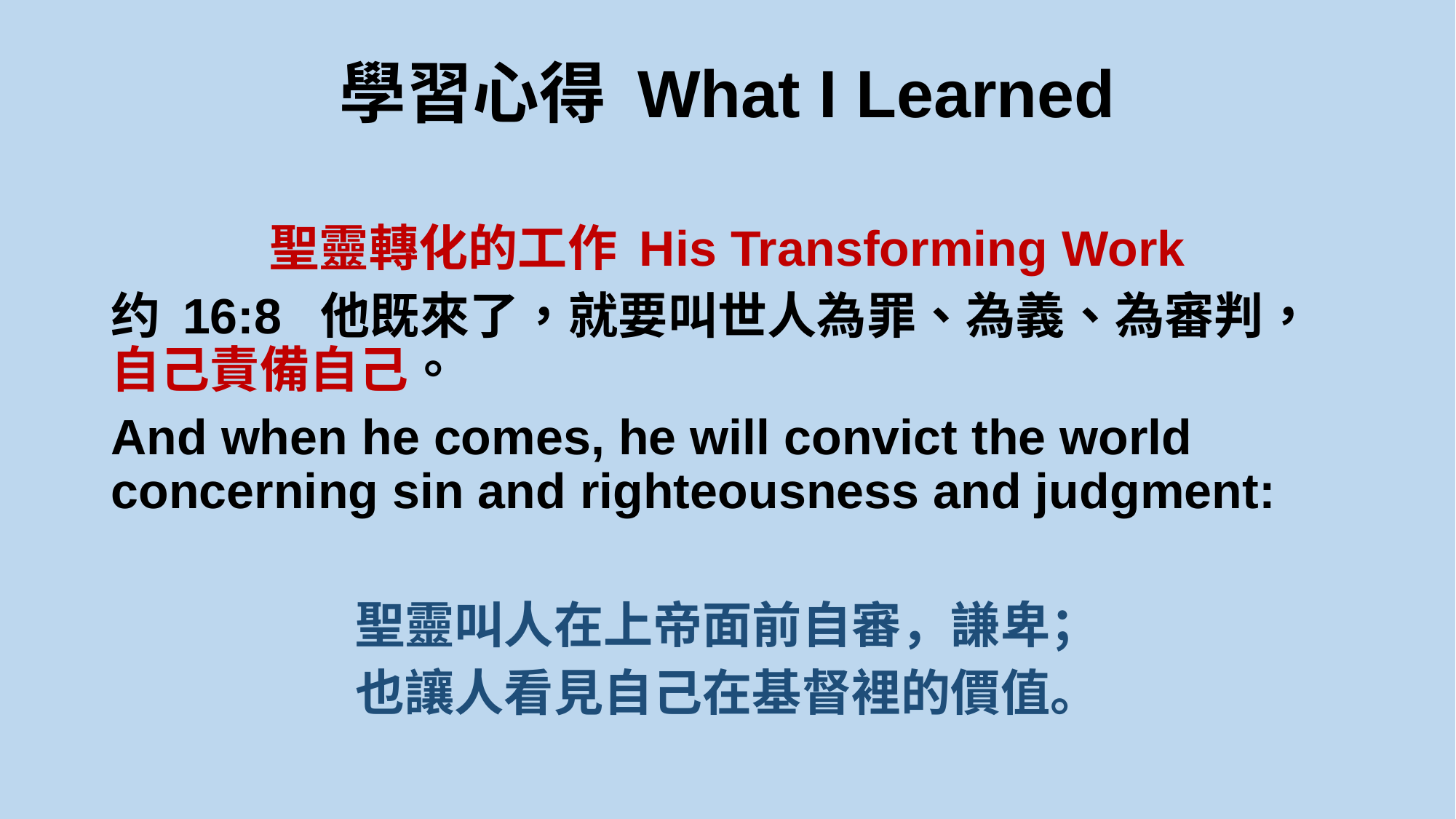

# 學習心得 What I Learned
聖靈轉化的工作 His Transforming Work
约 16:8  他既來了，就要叫世人為罪、為義、為審判，自己責備自己。
And when he comes, he will convict the world concerning sin and righteousness and judgment:

聖靈叫人在上帝面前自審，謙卑；
也讓人看見自己在基督裡的價值。